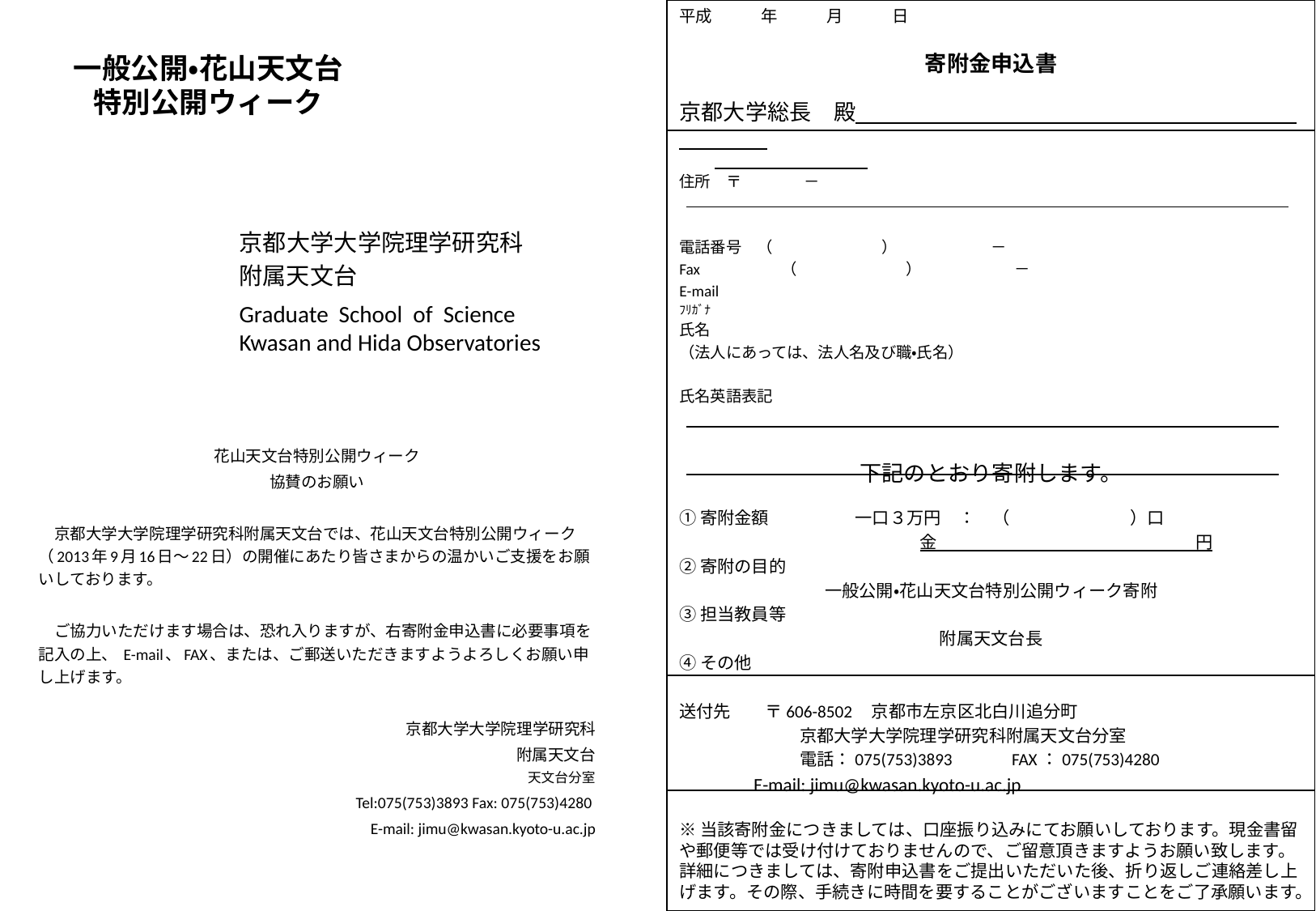

平成　　　年　　　月　　　日

寄附金申込書

京都大学総長　殿

住所　〒　　　　－

電話番号　（　　　　　　　）　　　　　　－
Fax　　　　　（　　　　　　　）　　　　　　－
E-mail
ﾌﾘｶﾞﾅ
氏名
（法人にあっては、法人名及び職・氏名）

氏名英語表記

下記のとおり寄附します。

①寄附金額　　　　　一口３万円　：　（　　　　　　　）口
　　　　　　　　　　　　　　金　　　　　　　　　　　　　　　円
②寄附の目的
一般公開・花山天文台特別公開ウィーク寄附
③担当教員等
附属天文台長
④その他

送付先　　〒606-8502    京都市左京区北白川追分町
　　　　　　　京都大学大学院理学研究科附属天文台分室
　　　　　　　電話：075(753)3893　　　FAX：075(753)4280
                       E-mail: jimu@kwasan.kyoto-u.ac.jp

※当該寄附金につきましては、口座振り込みにてお願いしております。現金書留や郵便等では受け付けておりませんので、ご留意頂きますようお願い致します。詳細につきましては、寄附申込書をご提出いただいた後、折り返しご連絡差し上げます。その際、手続きに時間を要することがございますことをご了承願います。
一般公開・花山天文台
特別公開ウィーク

# 京都大学大学院理学研究科
附属天文台
Graduate  School  of  Science
Kwasan and Hida Observatories

花山天文台特別公開ウィーク
協賛のお願い

　京都大学大学院理学研究科附属天文台では、花山天文台特別公開ウィーク（2013年9月16日～22日）の開催にあたり皆さまからの温かいご支援をお願いしております。

　ご協力いただけます場合は、恐れ入りますが、右寄附金申込書に必要事項を記入の上、 E-mail、FAX、または、ご郵送いただきますようよろしくお願い申し上げます。

京都大学大学院理学研究科
附属天文台
天文台分室
Tel:075(753)3893 Fax: 075(753)4280
E-mail: jimu@kwasan.kyoto-u.ac.jp